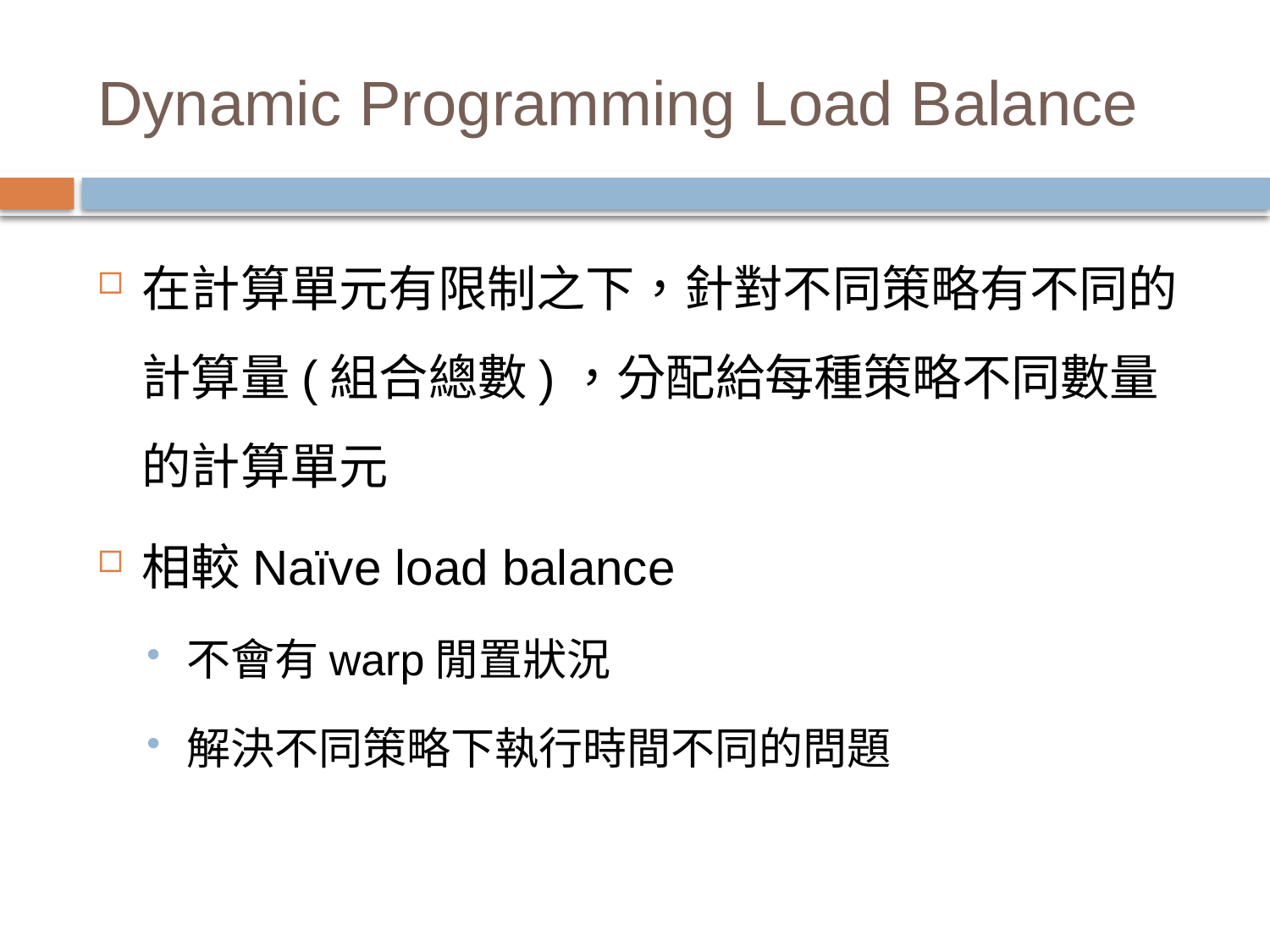

# Dynamic Programming Load Balance
在計算單元有限制之下，針對不同策略有不同的計算量(組合總數)，分配給每種策略不同數量的計算單元
相較Naïve load balance
不會有warp閒置狀況
解決不同策略下執行時間不同的問題